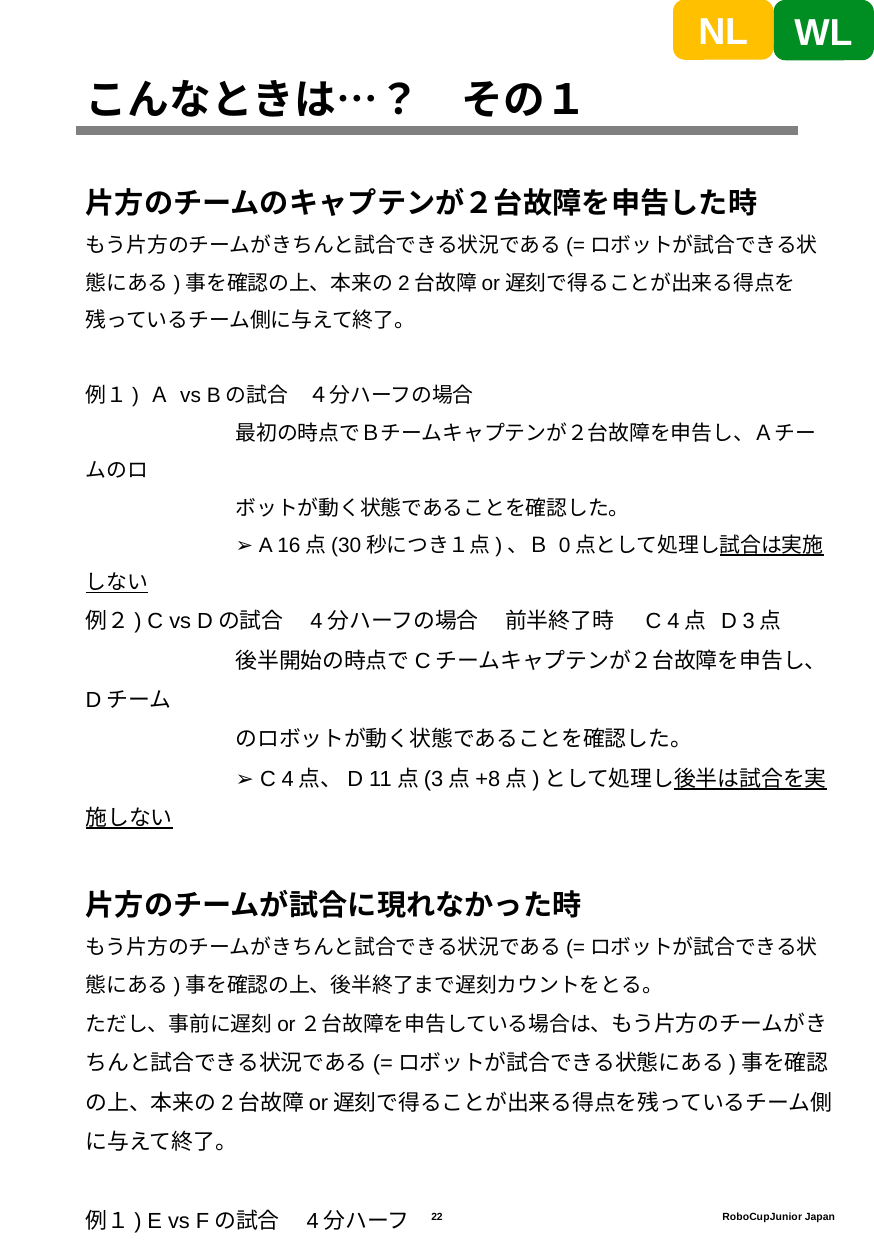

NL
WL
こんなときは…？　その１
片方のチームのキャプテンが２台故障を申告した時
もう片方のチームがきちんと試合できる状況である(=ロボットが試合できる状態にある)事を確認の上、本来の2台故障or遅刻で得ることが出来る得点を残っているチーム側に与えて終了。
例１) Ａ vs Bの試合　４分ハーフの場合
	最初の時点でＢチームキャプテンが２台故障を申告し、Ａチームのロ
	ボットが動く状態であることを確認した。
	➢ A 16点(30秒につき１点)、Ｂ 0点として処理し試合は実施しない
例２) C vs Dの試合　4分ハーフの場合 　前半終了時　 C 4点  D 3点
	後半開始の時点でCチームキャプテンが２台故障を申告し、Dチーム
	のロボットが動く状態であることを確認した。
	➢ C 4点、D 11点(3点+8点)として処理し後半は試合を実施しない

片方のチームが試合に現れなかった時
もう片方のチームがきちんと試合できる状況である(=ロボットが試合できる状態にある)事を確認の上、後半終了まで遅刻カウントをとる。
ただし、事前に遅刻or２台故障を申告している場合は、もう片方のチームがきちんと試合できる状況である(=ロボットが試合できる状態にある)事を確認の上、本来の2台故障or遅刻で得ることが出来る得点を残っているチーム側に与えて終了。

例１) E vs Fの試合　4分ハーフ
	試合開始時刻になっても、Ｆチームが現れない。Ｅチームが試合
	できる状態であることを確認したが、最後までまったが来なかった。
	➢ E 16点、F 0点として処理

22
RoboCupJunior Japan